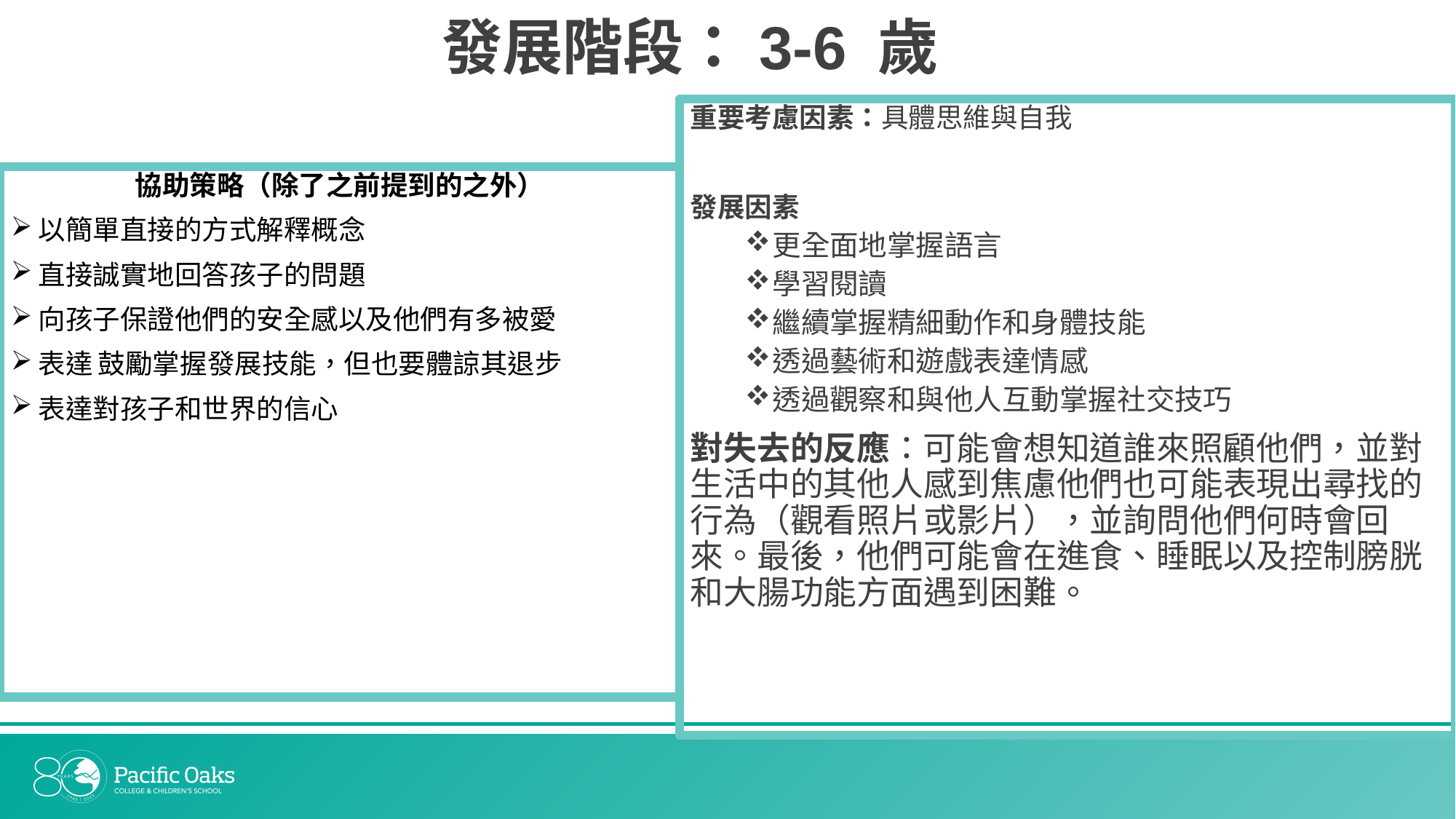

# 發展階段：3-6 歲
重要考慮因素：具體思維與自我

發展因素
更全面地掌握語言
學習閱讀
繼續掌握精細動作和身體技能
透過藝術和遊戲表達情感
透過觀察和與他人互動掌握社交技巧
對失去的反應：可能會想知道誰來照顧他們，並對生活中的其他人感到焦慮他們也可能表現出尋找的行為（觀看照片或影片），並詢問他們何時會回來。最後，他們可能會在進食、睡眠以及控制膀胱和大腸功能方面遇到困難。
協助策略（除了之前提到的之外）
以簡單直接的方式解釋概念
直接誠實地回答孩子的問題
向孩子保證他們的安全感以及他們有多被愛
表達 鼓勵掌握發展技能，但也要體諒其退步
表達對孩子和世界的信心